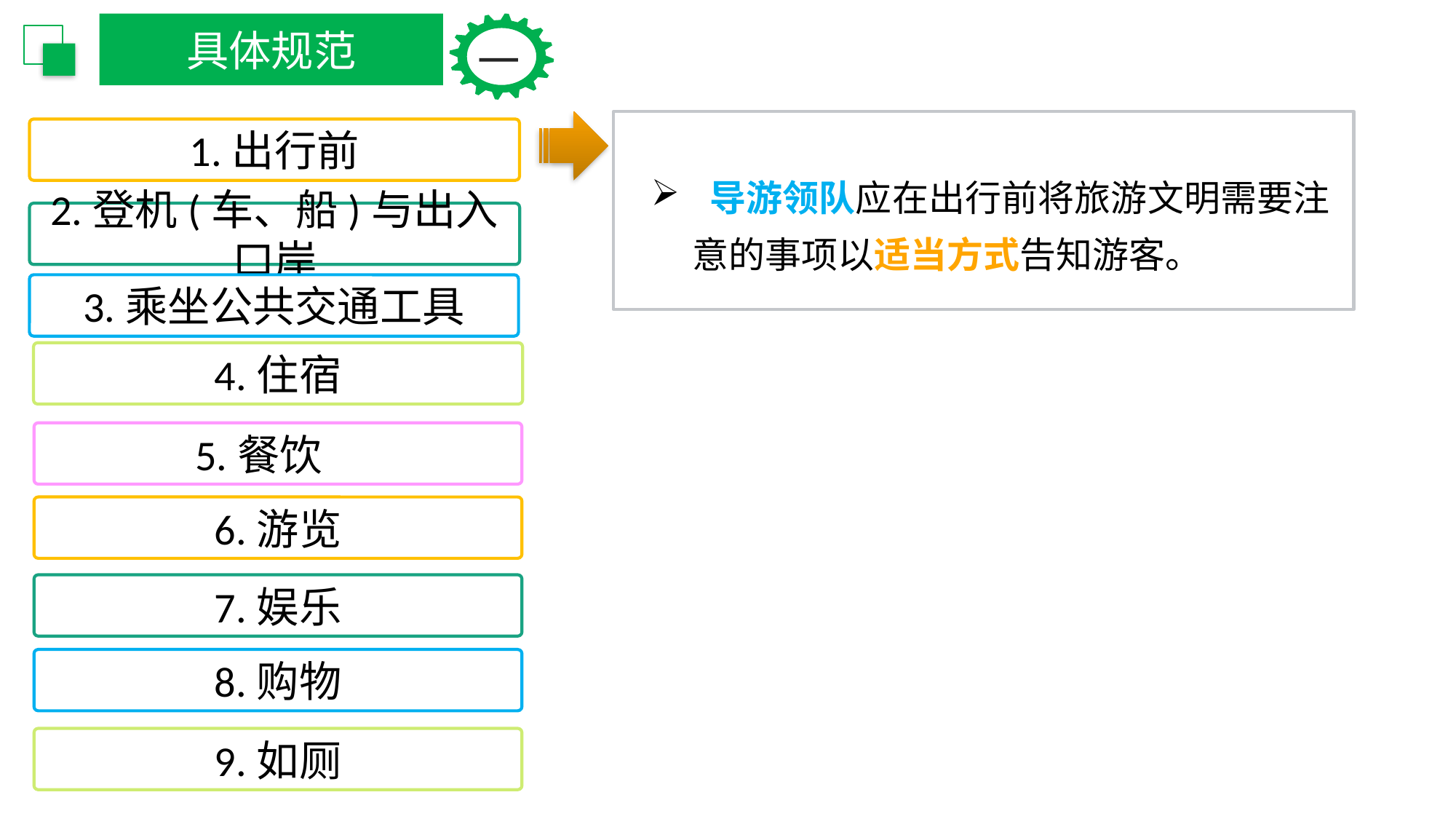

具体规范

一

1.出行前
 导游领队应在出行前将旅游文明需要注意的事项以适当方式告知游客。
2.登机(车、船)与出入口岸
3.乘坐公共交通工具
4.住宿
5.餐饮
6.游览
7.娱乐
8.购物
9.如厕